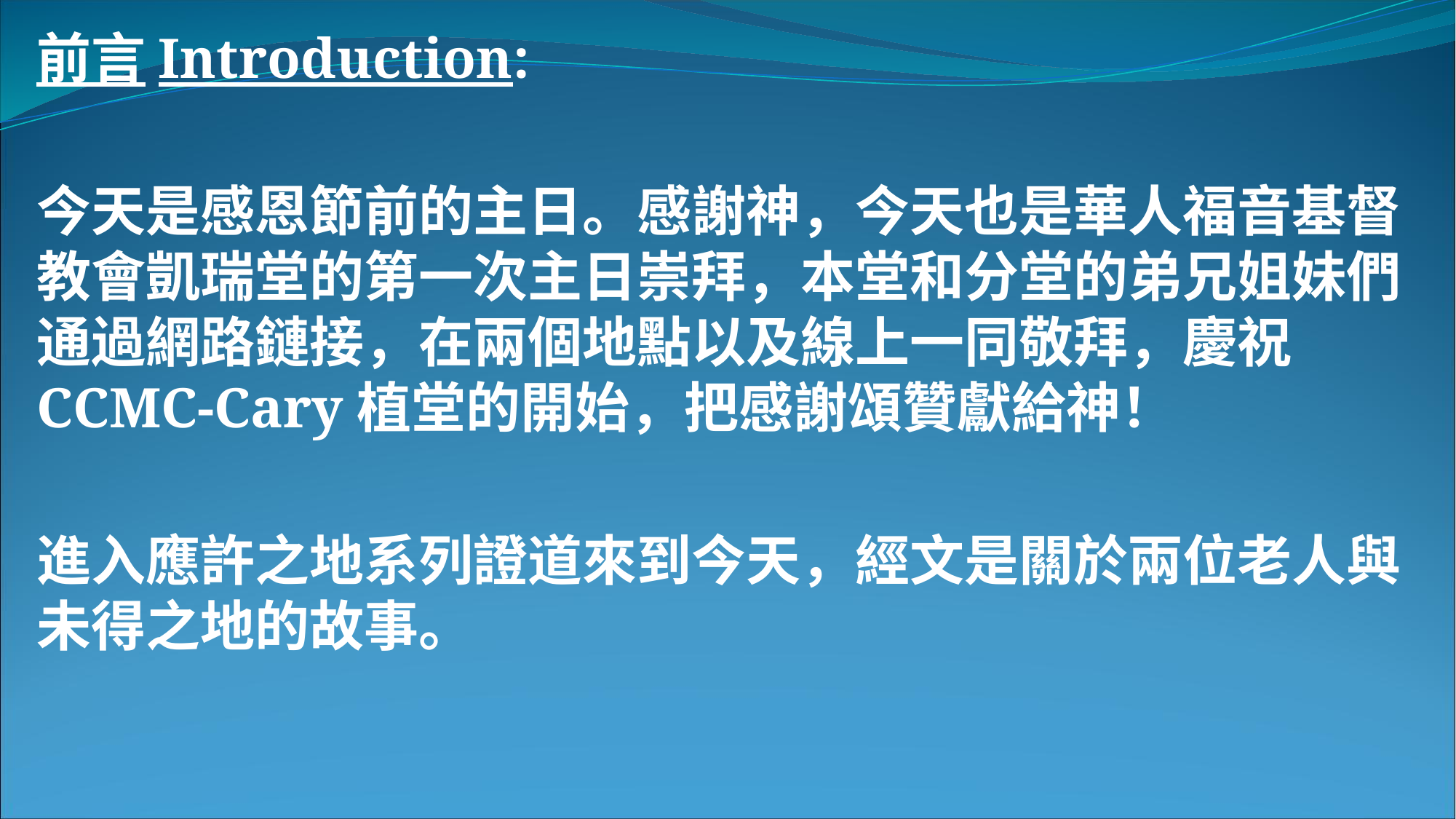

前言Introduction:

今天是感恩節前的主日。感謝神，今天也是華人福音基督教會凱瑞堂的第一次主日崇拜，本堂和分堂的弟兄姐妹們通過網路鏈接，在兩個地點以及線上一同敬拜，慶祝CCMC-Cary植堂的開始，把感謝頌贊獻給神！

進入應許之地系列證道來到今天，經文是關於兩位老人與未得之地的故事。
#